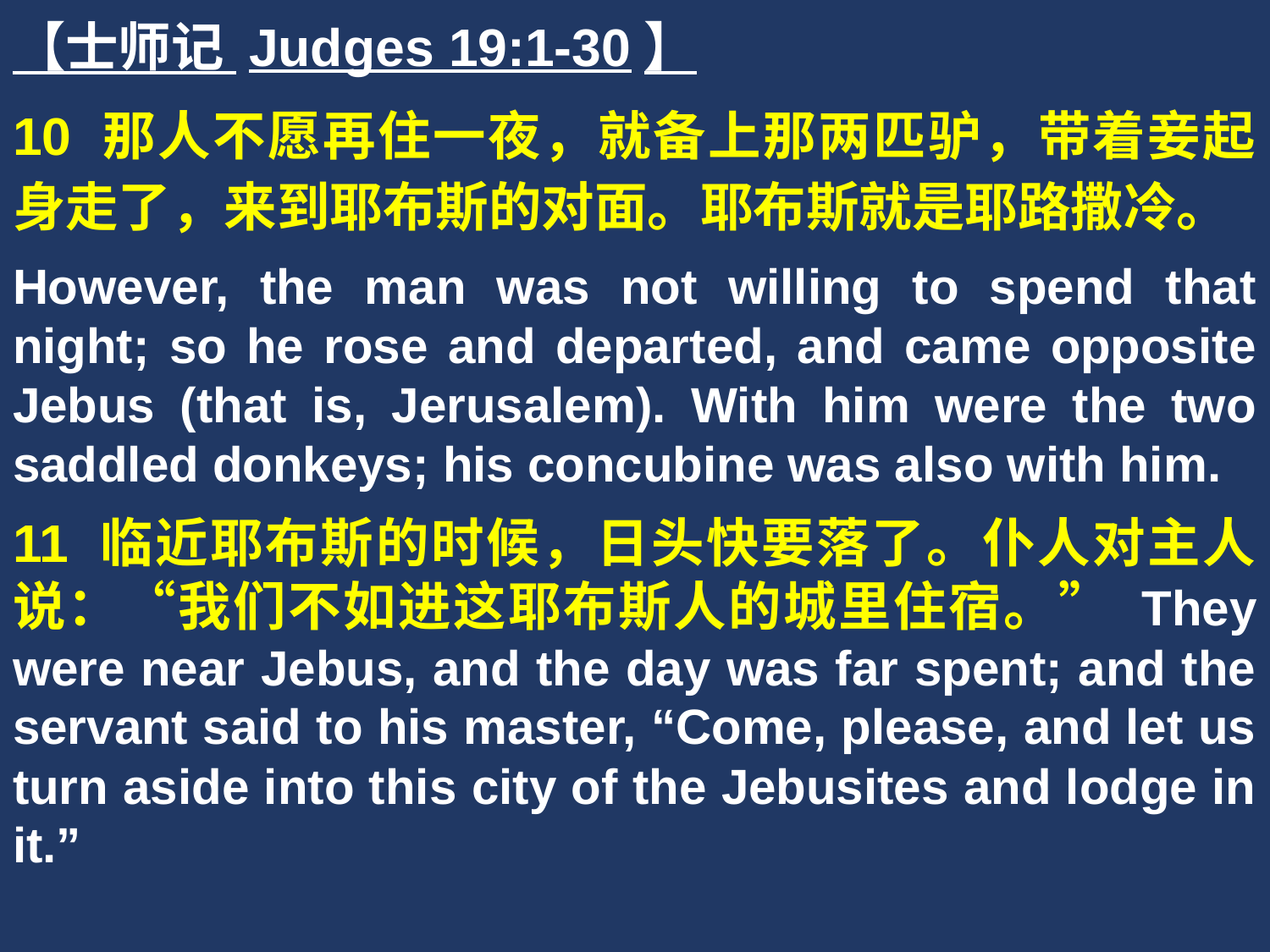

【士师记 Judges 19:1-30】
10 那人不愿再住一夜，就备上那两匹驴，带着妾起身走了，来到耶布斯的对面。耶布斯就是耶路撒冷。
However, the man was not willing to spend that night; so he rose and departed, and came opposite Jebus (that is, Jerusalem). With him were the two saddled donkeys; his concubine was also with him.
11 临近耶布斯的时候，日头快要落了。仆人对主人说：“我们不如进这耶布斯人的城里住宿。” They were near Jebus, and the day was far spent; and the servant said to his master, “Come, please, and let us turn aside into this city of the Jebusites and lodge in it.”